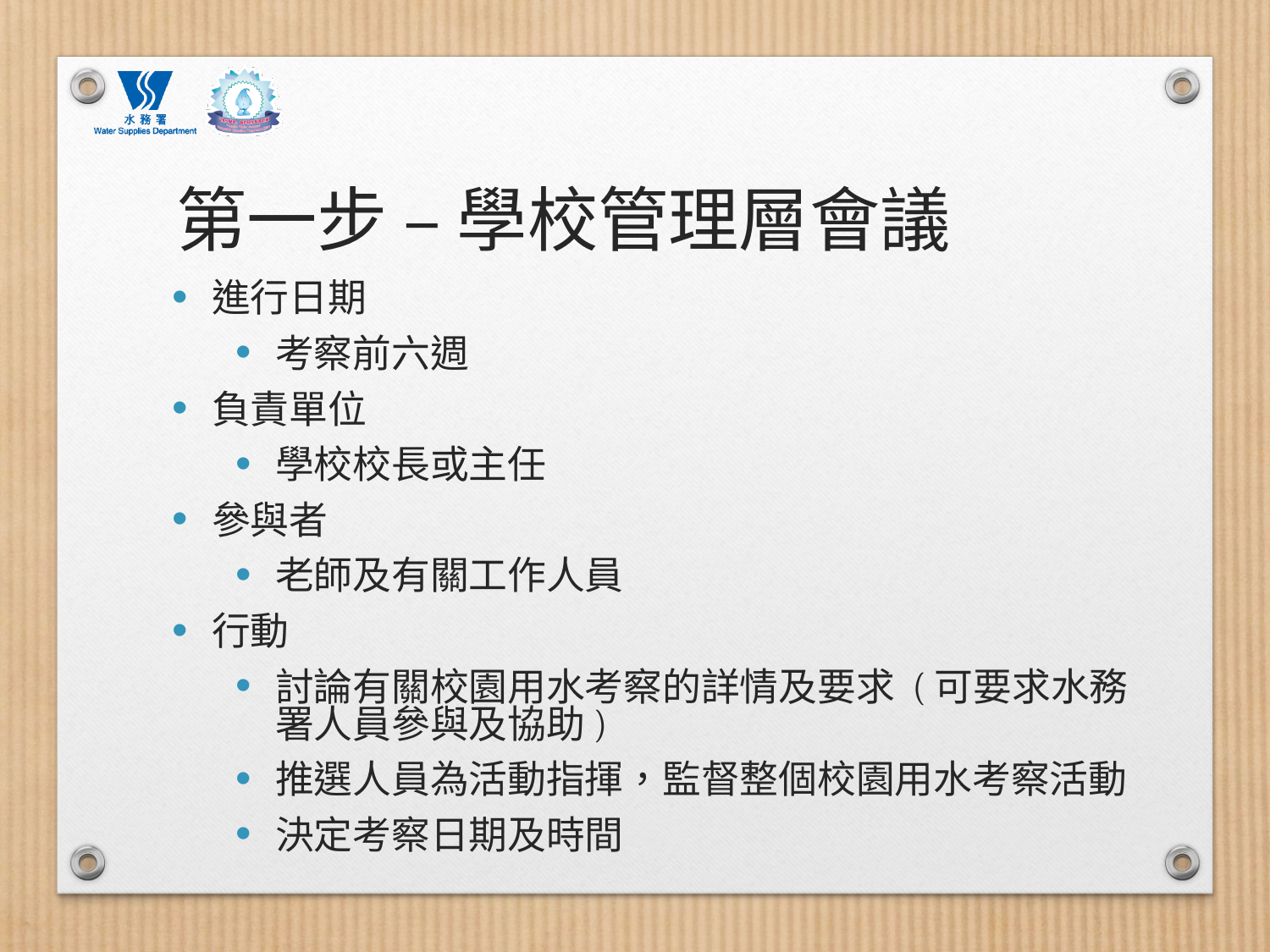

# 第一步 – 學校管理層會議
進行日期
考察前六週
負責單位
學校校長或主任
參與者
老師及有關工作人員
行動
討論有關校園用水考察的詳情及要求 (可要求水務署人員參與及協助)
推選人員為活動指揮，監督整個校園用水考察活動
決定考察日期及時間